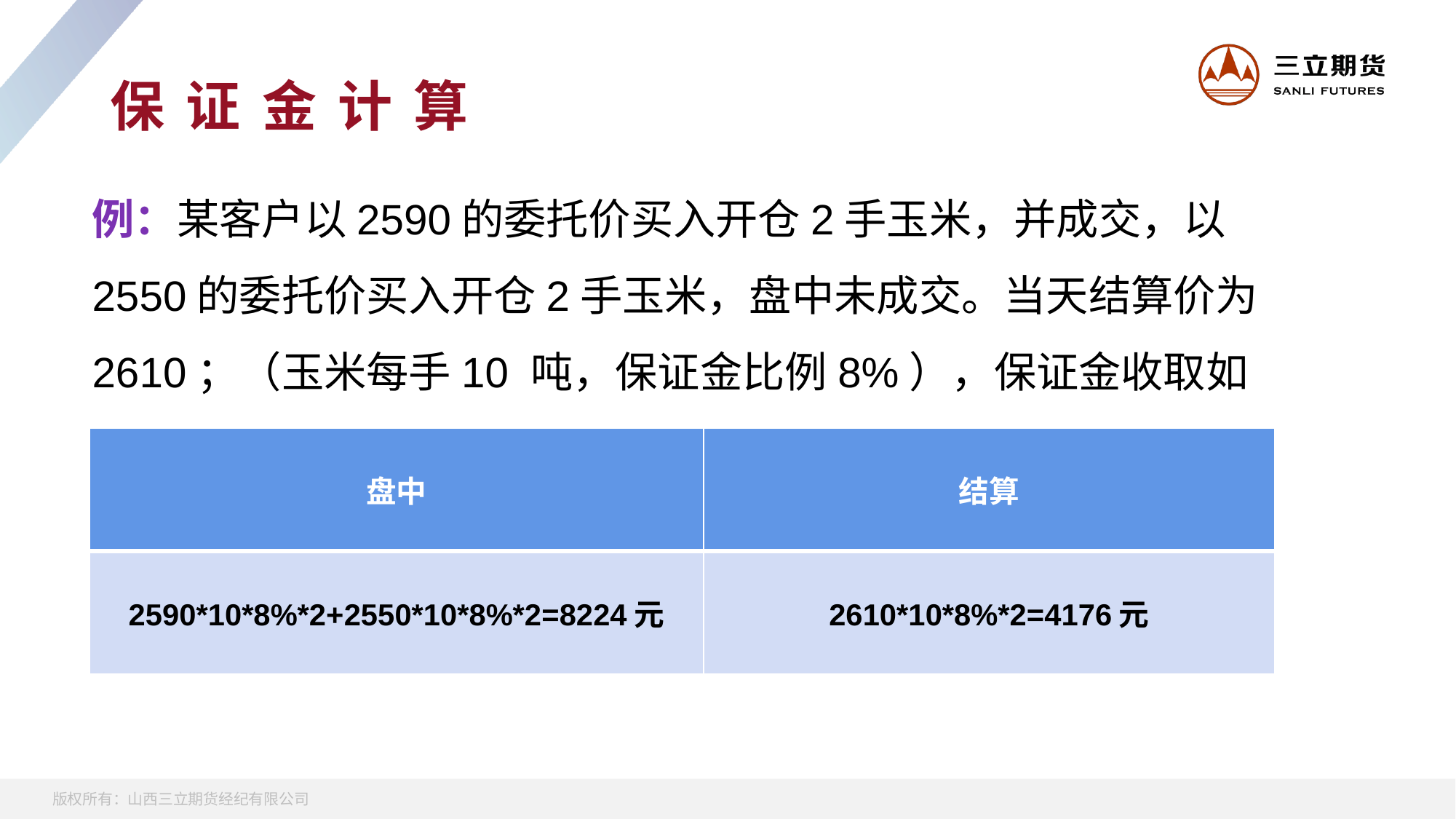

# 保 证 金 计 算
例：某客户以2590的委托价买入开仓2手玉米，并成交，以2550的委托价买入开仓2手玉米，盘中未成交。当天结算价为2610；（玉米每手10 吨，保证金比例8%），保证金收取如下：
| 盘中 | 结算 |
| --- | --- |
| 2590\*10\*8%\*2+2550\*10\*8%\*2=8224元 | 2610\*10\*8%\*2=4176元 |